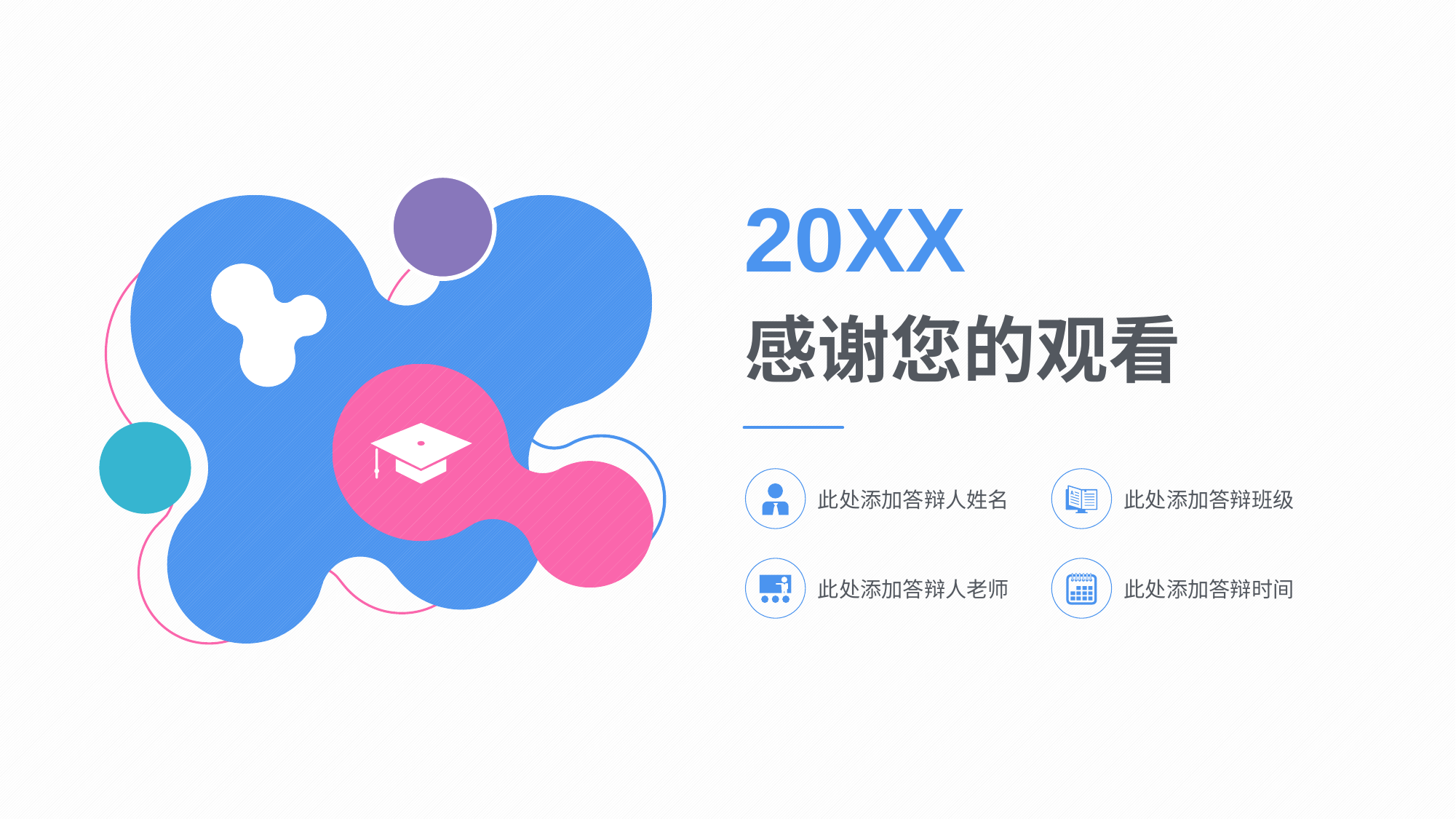

20XX
感谢您的观看

此处添加答辩人姓名
此处添加答辩班级

此处添加答辩人老师
此处添加答辩时间